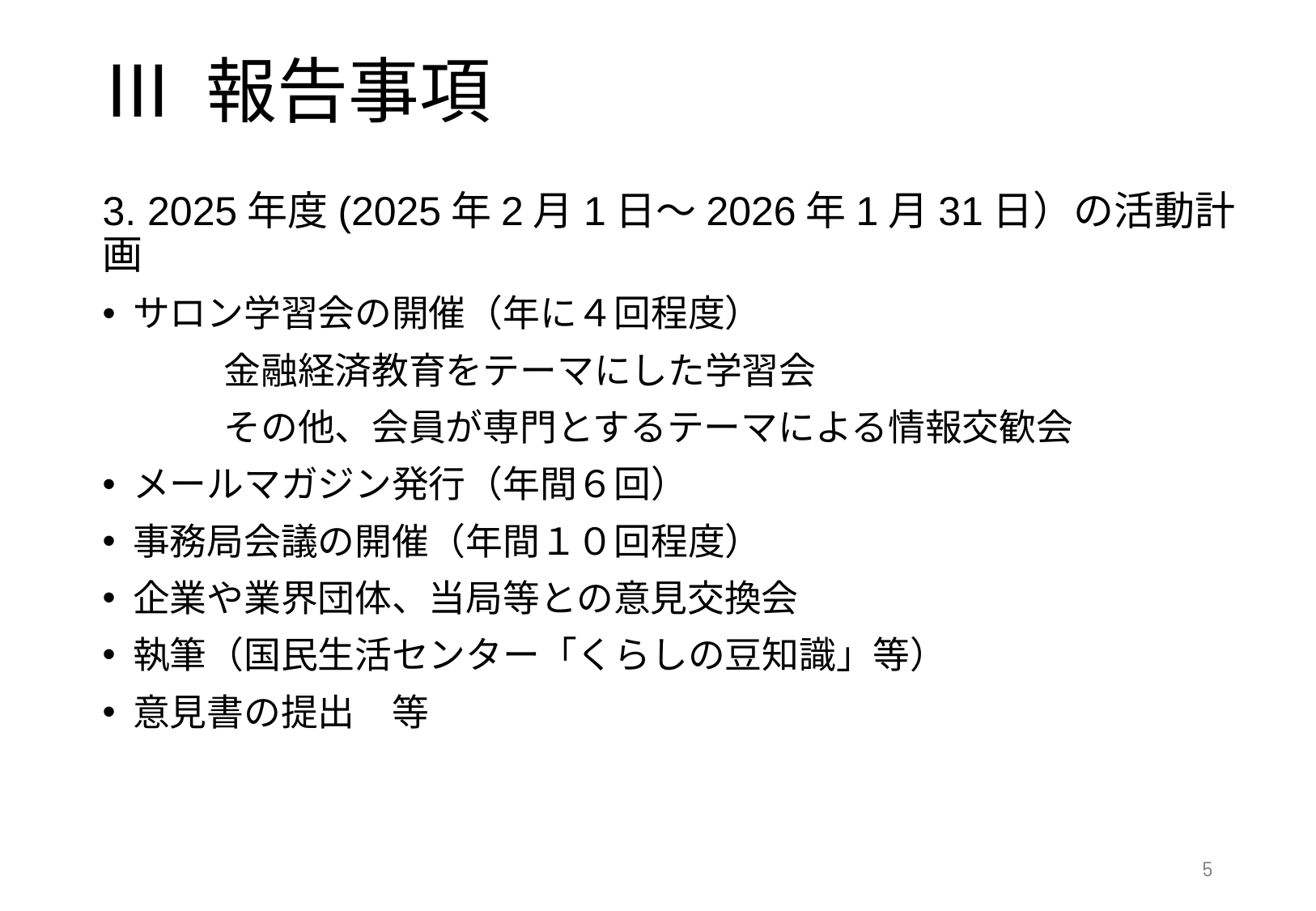

# Ⅲ 報告事項
3. 2025年度(2025年2月1日〜2026年1月31日）の活動計画
サロン学習会の開催（年に４回程度）
	金融経済教育をテーマにした学習会
	その他、会員が専門とするテーマによる情報交歓会
メールマガジン発行（年間６回）
事務局会議の開催（年間１０回程度）
企業や業界団体、当局等との意見交換会
執筆（国民生活センター「くらしの豆知識」等）
意見書の提出　等

5